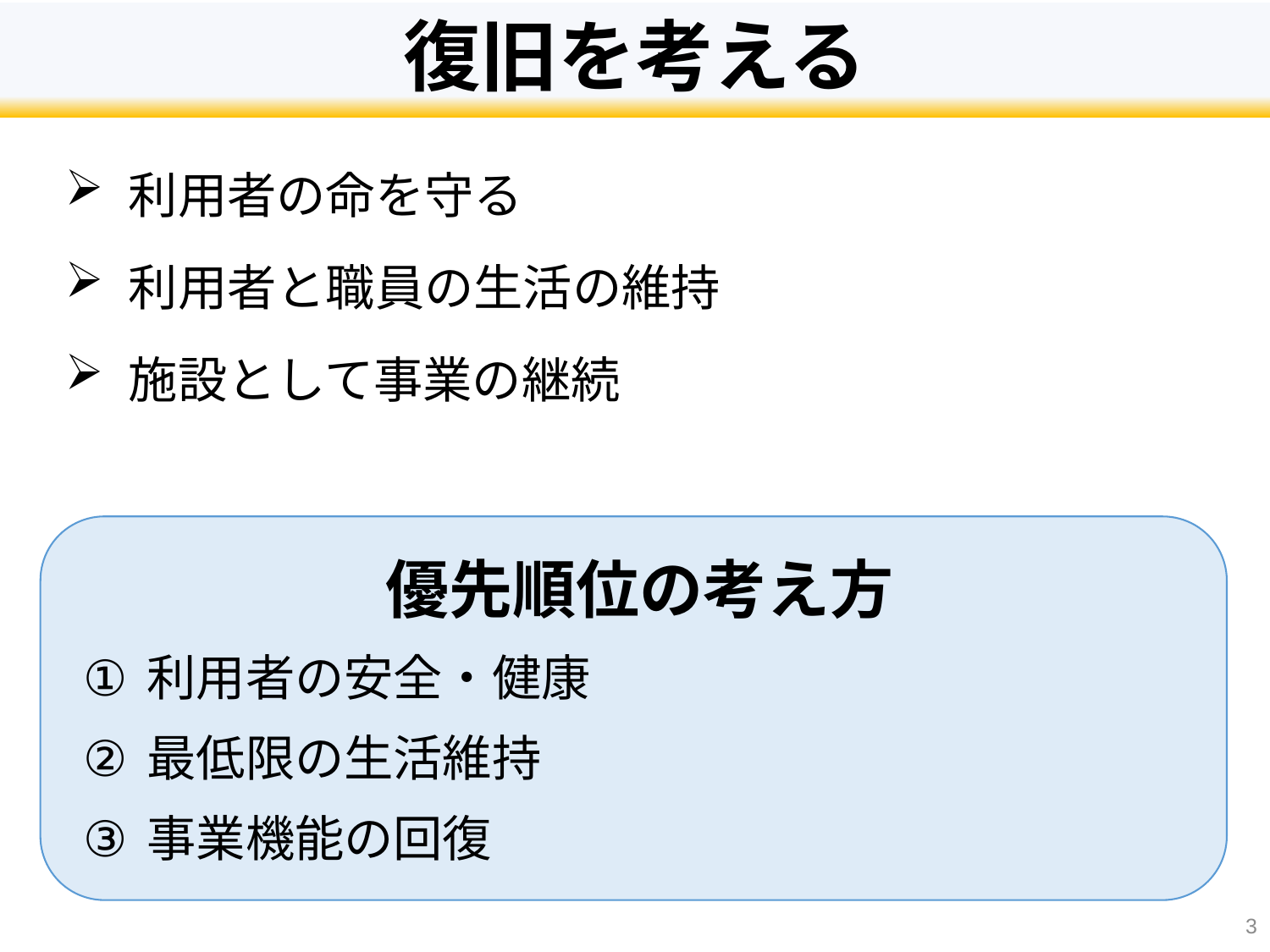

# 復旧を考える
利用者の命を守る
利用者と職員の生活の維持
施設として事業の継続

優先順位の考え方
利用者の安全・健康
最低限の生活維持
事業機能の回復
3